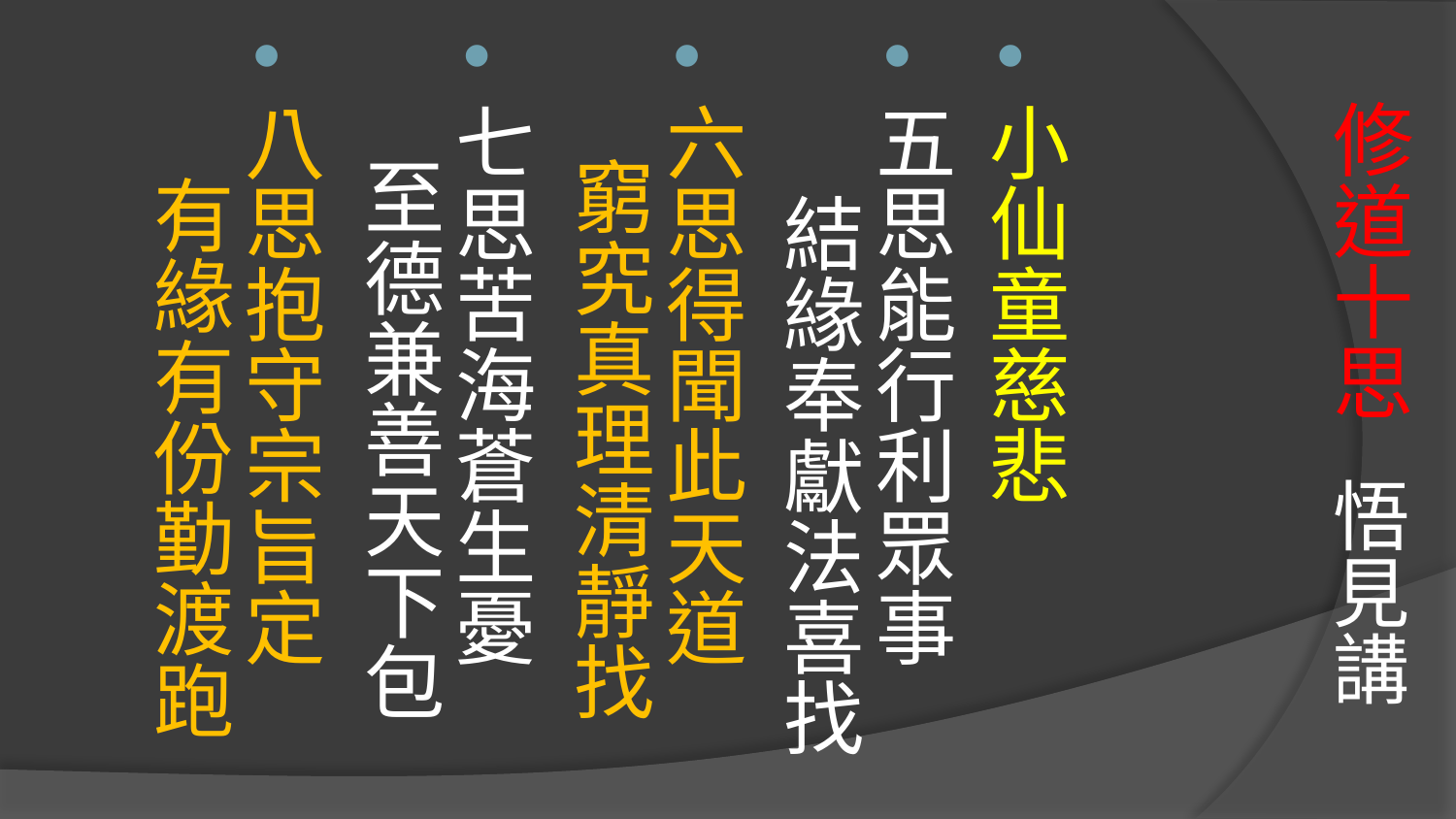

# 修道十思   悟見講
小仙童慈悲
五思能行利眾事            結緣奉獻法喜找
六思得聞此天道          窮究真理清靜找
七思苦海蒼生憂          至德兼善天下包
八思抱守宗旨定           有緣有份勤渡跑